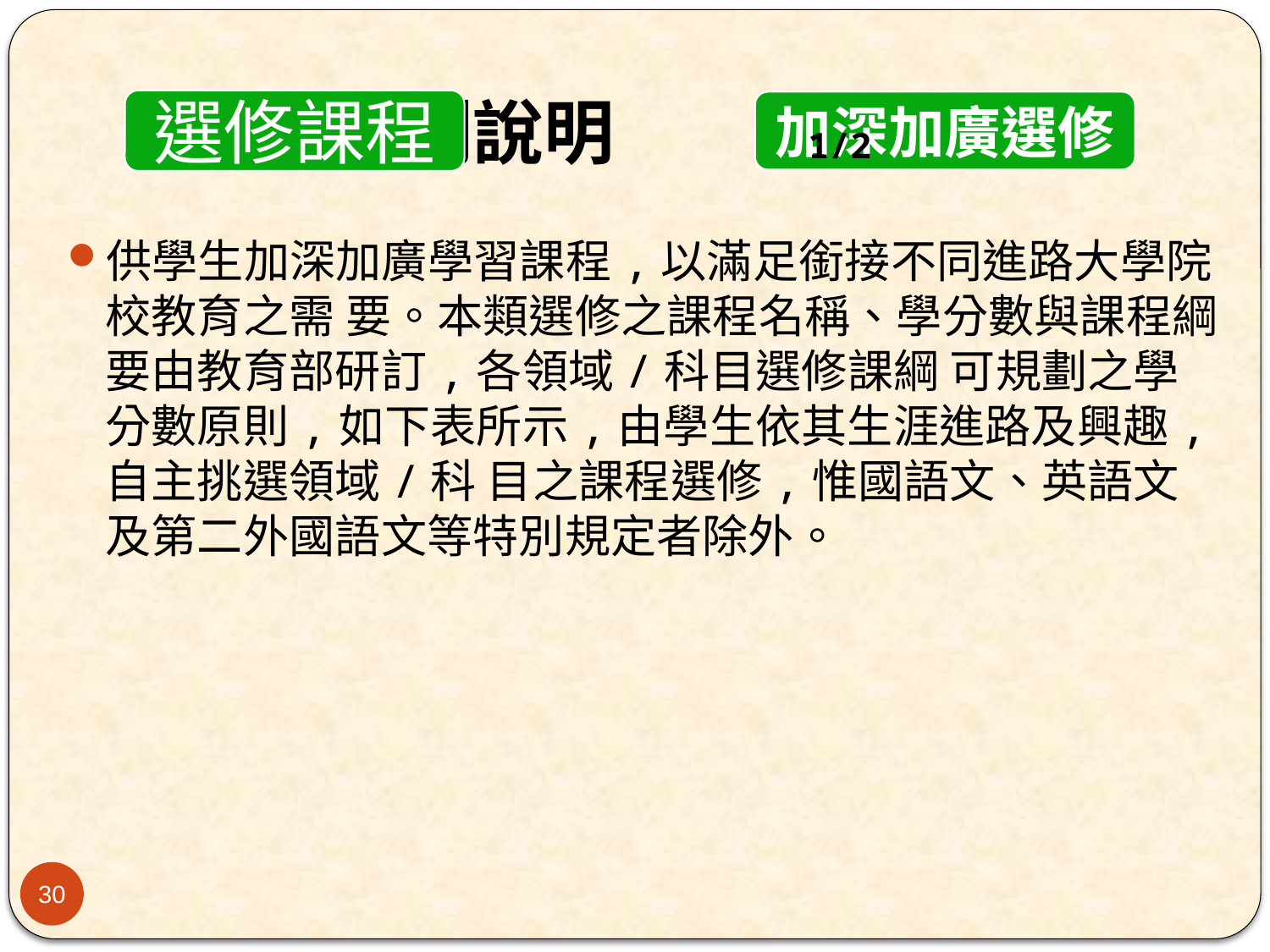

規劃說明           1/2
選修課程
加深加廣選修
供學生加深加廣學習課程,以滿足銜接不同進路大學院校教育之需 要。本類選修之課程名稱、學分數與課程綱要由教育部研訂,各領域/科目選修課綱 可規劃之學分數原則,如下表所示,由學生依其生涯進路及興趣,自主挑選領域/科 目之課程選修,惟國語文、英語文及第二外國語文等特別規定者除外。

30